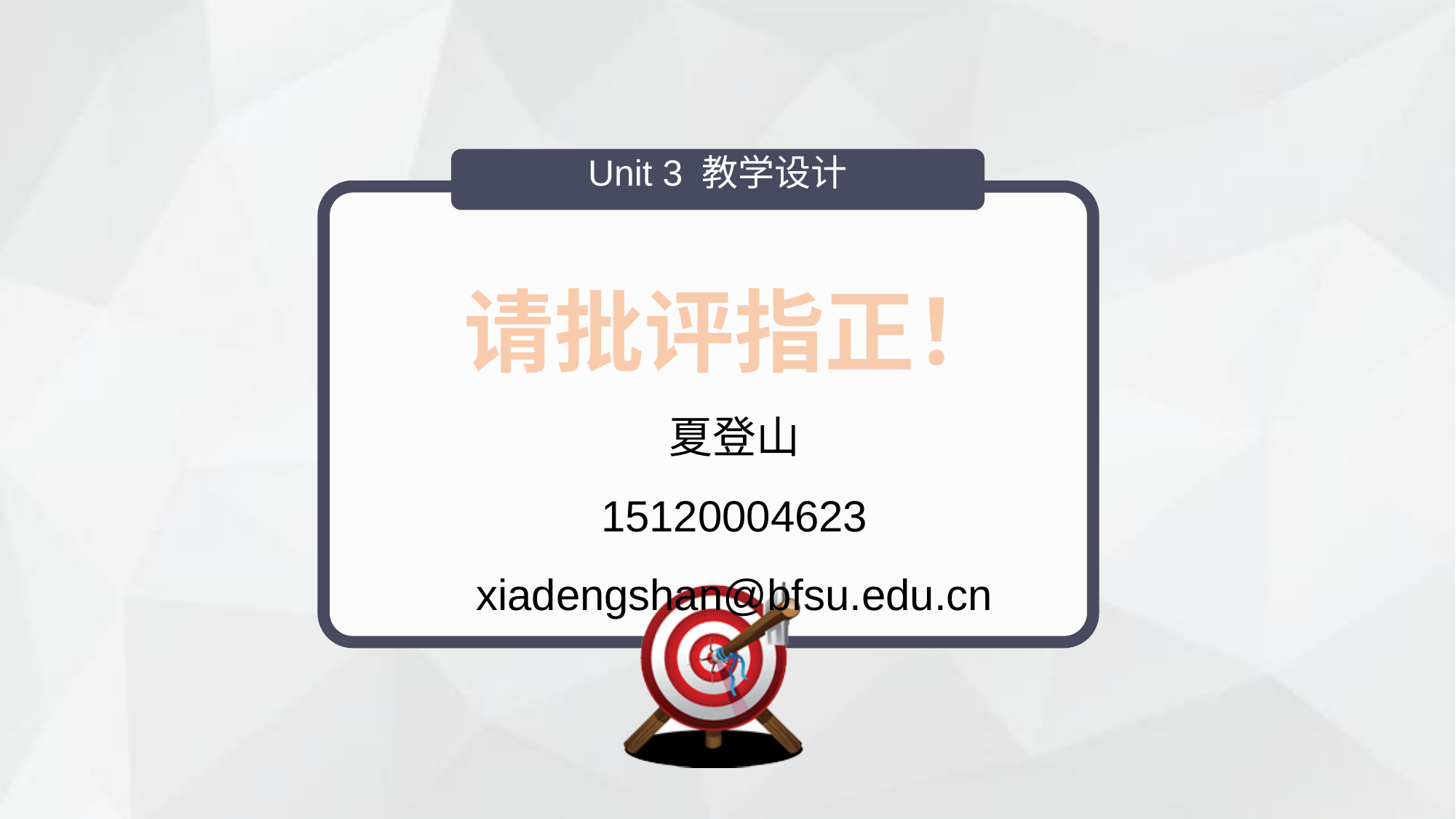

# Unit 3 教学设计

请批评指正！
夏登山
15120004623
xiadengshan@bfsu.edu.cn